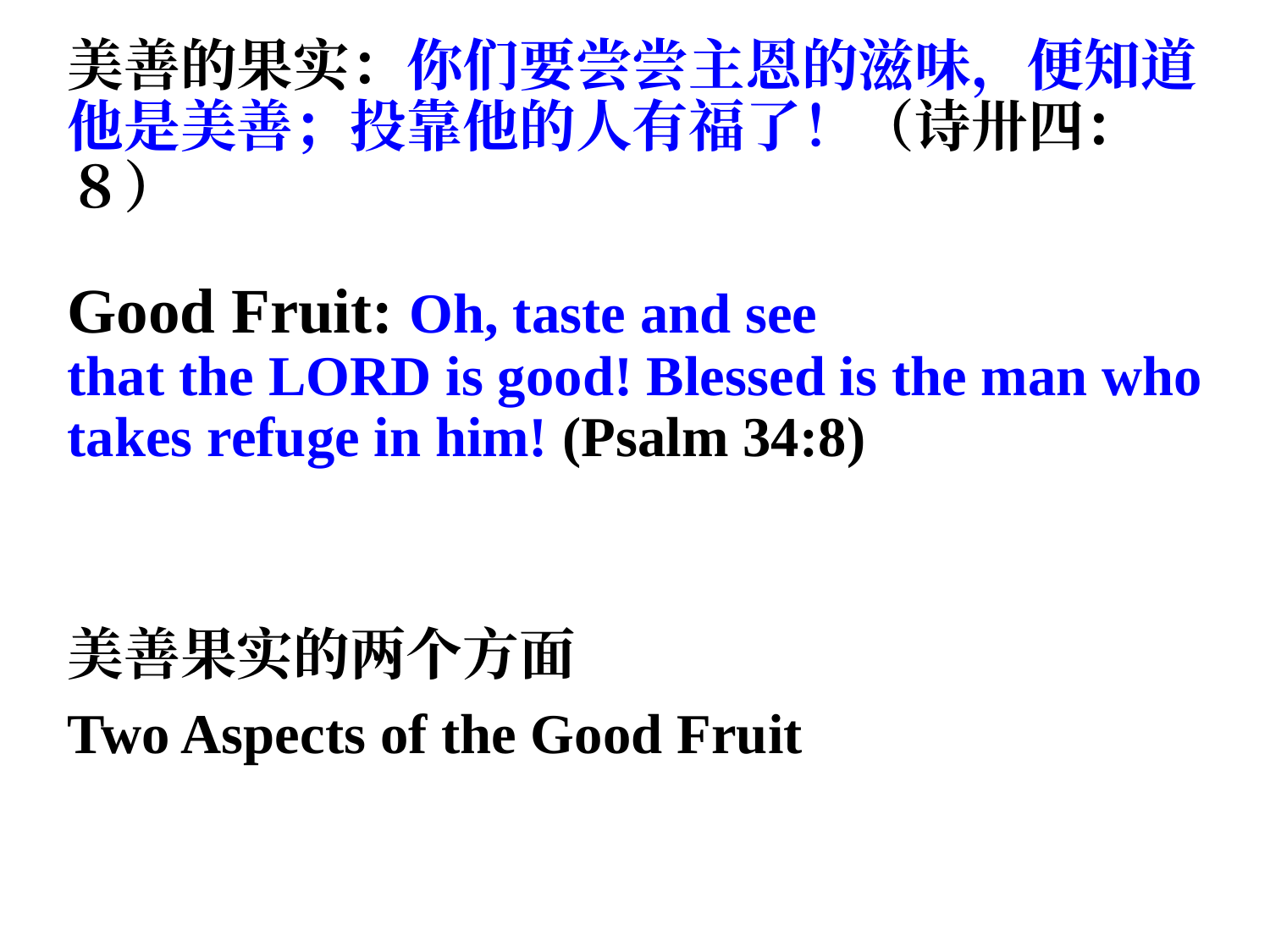

美善的果实：你们要尝尝主恩的滋味，便知道他是美善；投靠他的人有福了！（诗卅四：８）

Good Fruit: Oh, taste and see that the Lord is good! Blessed is the man who takes refuge in him! (Psalm 34:8)

美善果实的两个方面
Two Aspects of the Good Fruit